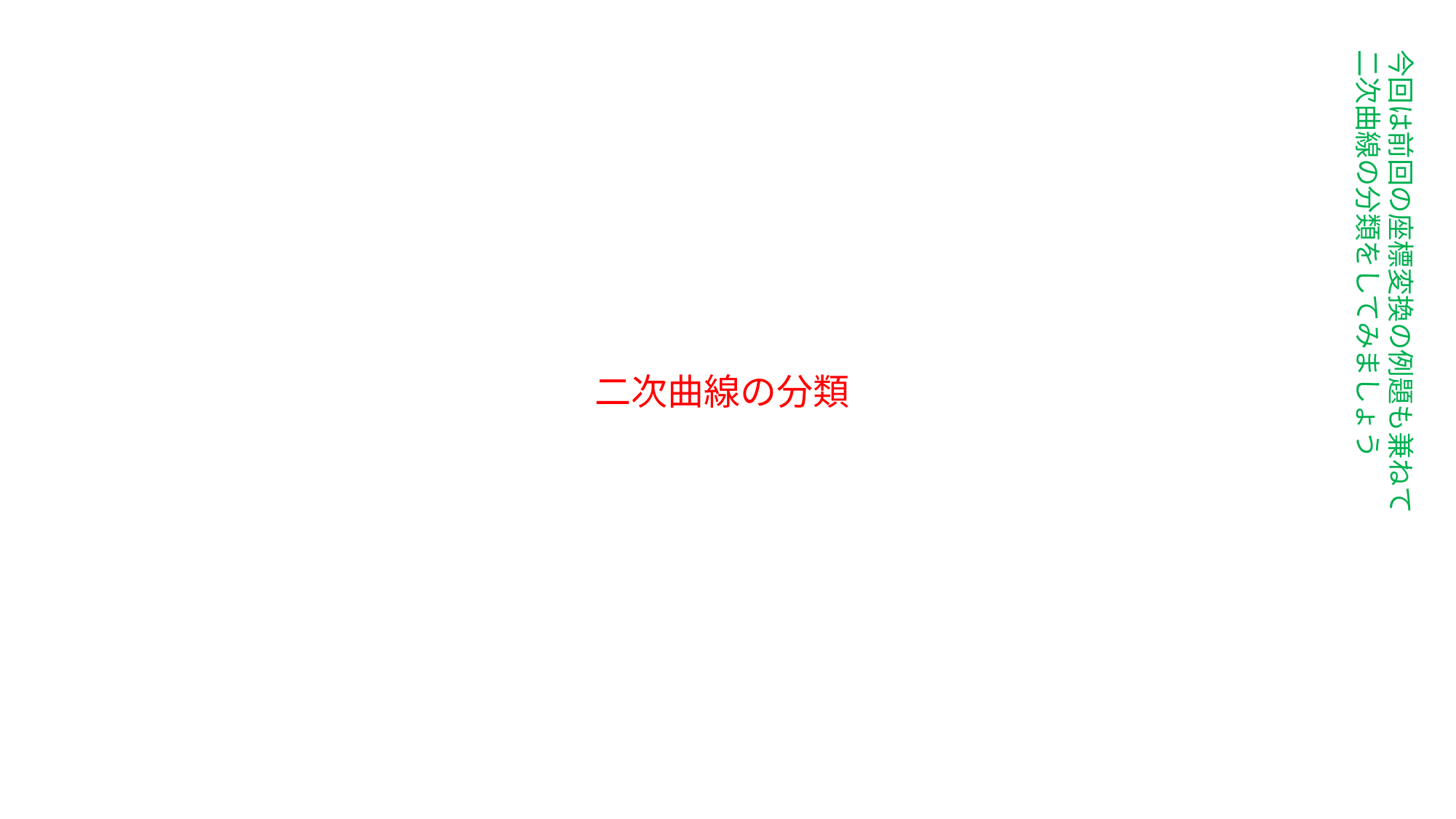

今回は前回の座標変換の例題も兼ねて
二次曲線の分類をしてみましょう
二次曲線の分類